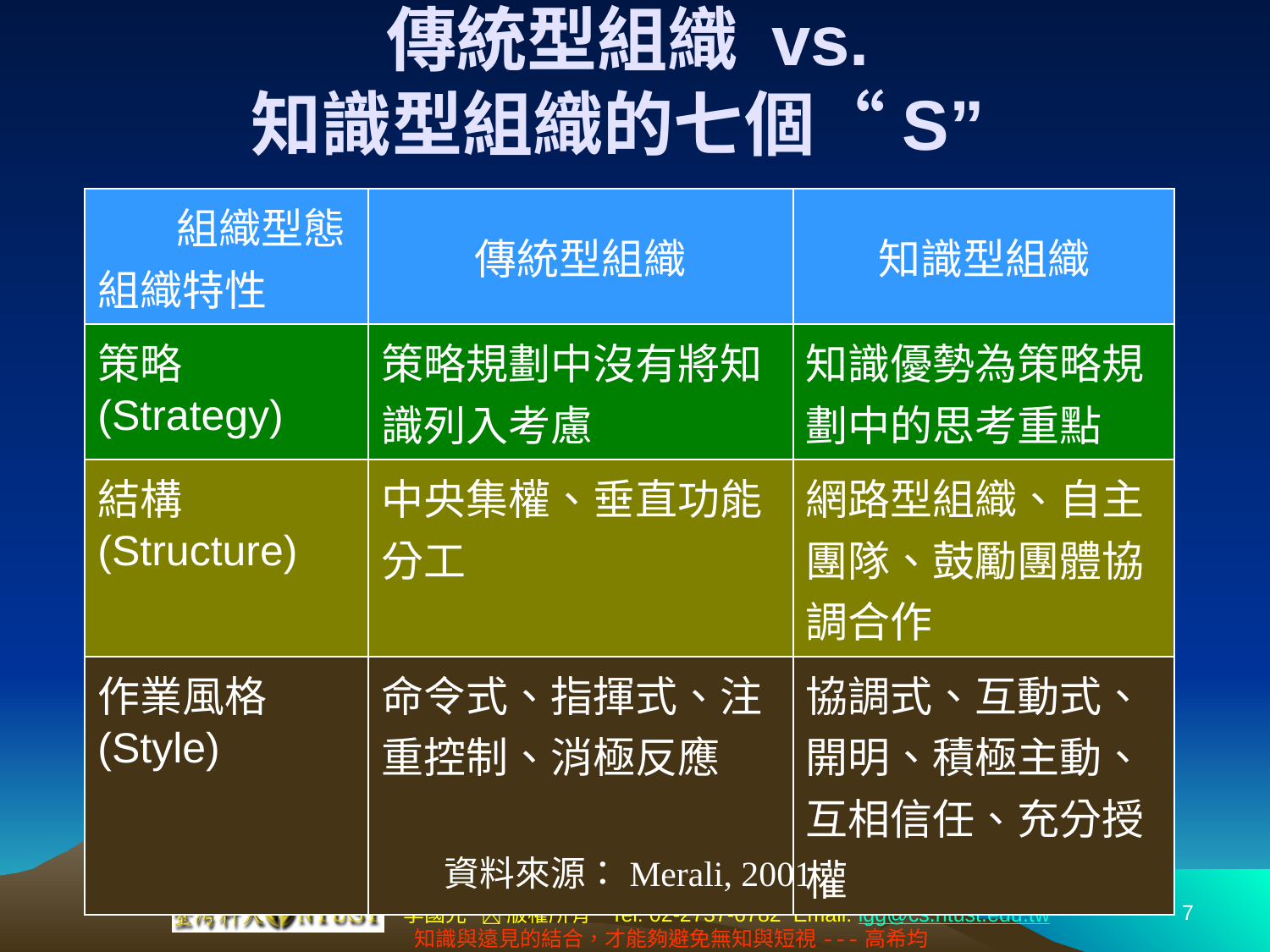

# 傳統型組織 vs. 知識型組織的七個“S”
| 組織型態 組織特性 | 傳統型組織 | 知識型組織 |
| --- | --- | --- |
| 策略(Strategy) | 策略規劃中沒有將知識列入考慮 | 知識優勢為策略規劃中的思考重點 |
| 結構(Structure) | 中央集權、垂直功能分工 | 網路型組織、自主團隊、鼓勵團體協調合作 |
| 作業風格(Style) | 命令式、指揮式、注重控制、消極反應 | 協調式、互動式、開明、積極主動、互相信任、充分授權 |
資料來源：Merali, 2001
7